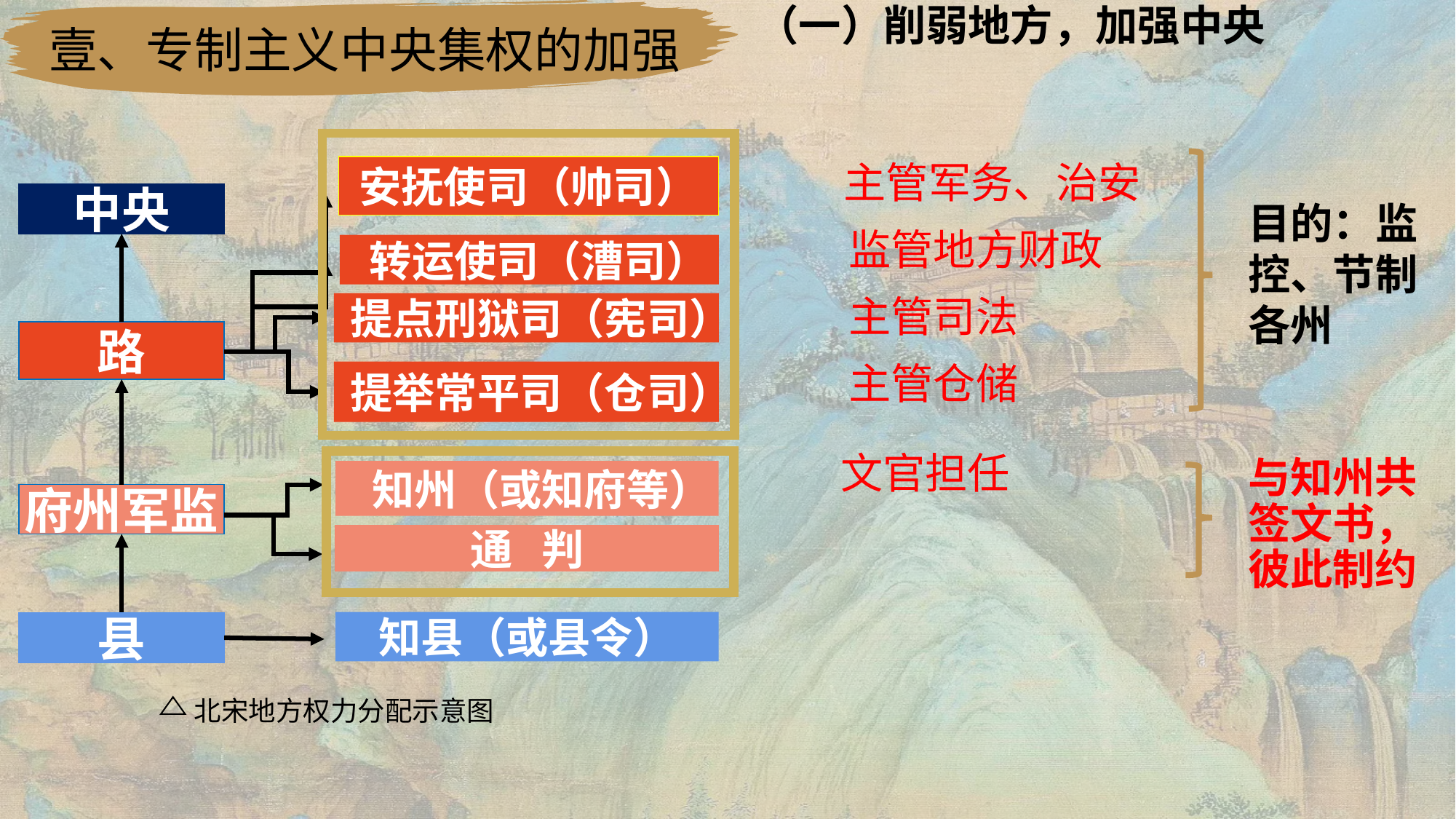

壹、专制主义中央集权的加强
（一）削弱地方，加强中央

目的：监控、节制各州
安抚使司（帅司）
中央
 转运使司（漕司）
  提点刑狱司（宪司）
路
  提举常平司（仓司）
  知州（或知府等）
府州军监
通   判
知县（或县令）
县
主管军务、治安
监管地方财政
主管司法
主管仓储

文官担任
与知州共签文书，彼此制约

北宋地方权力分配示意图